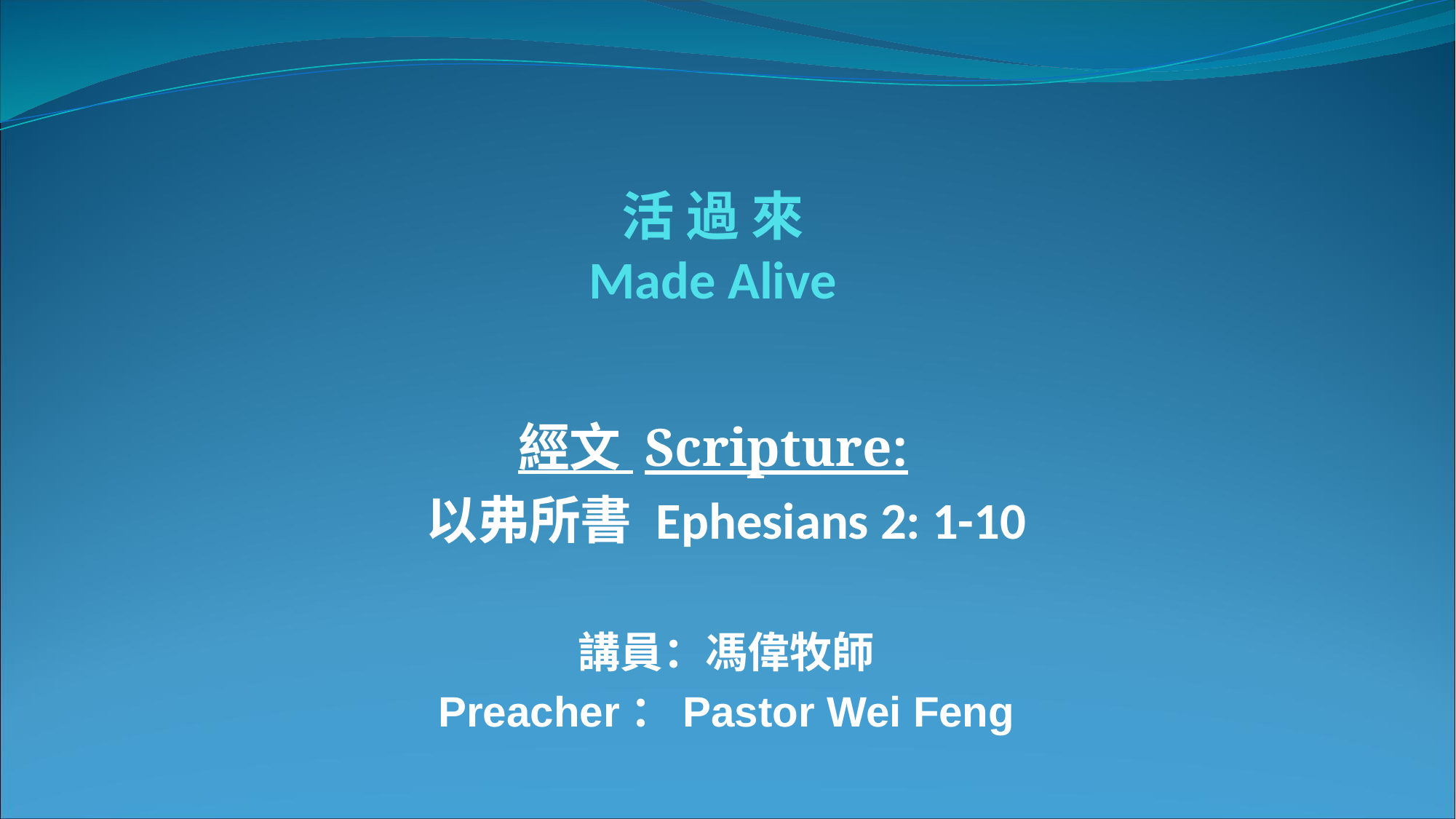

# 活 過 來 Made Alive
經文 Scripture:
以弗所書 Ephesians 2: 1-10

講員：馮偉牧師
Preacher：Pastor Wei Feng